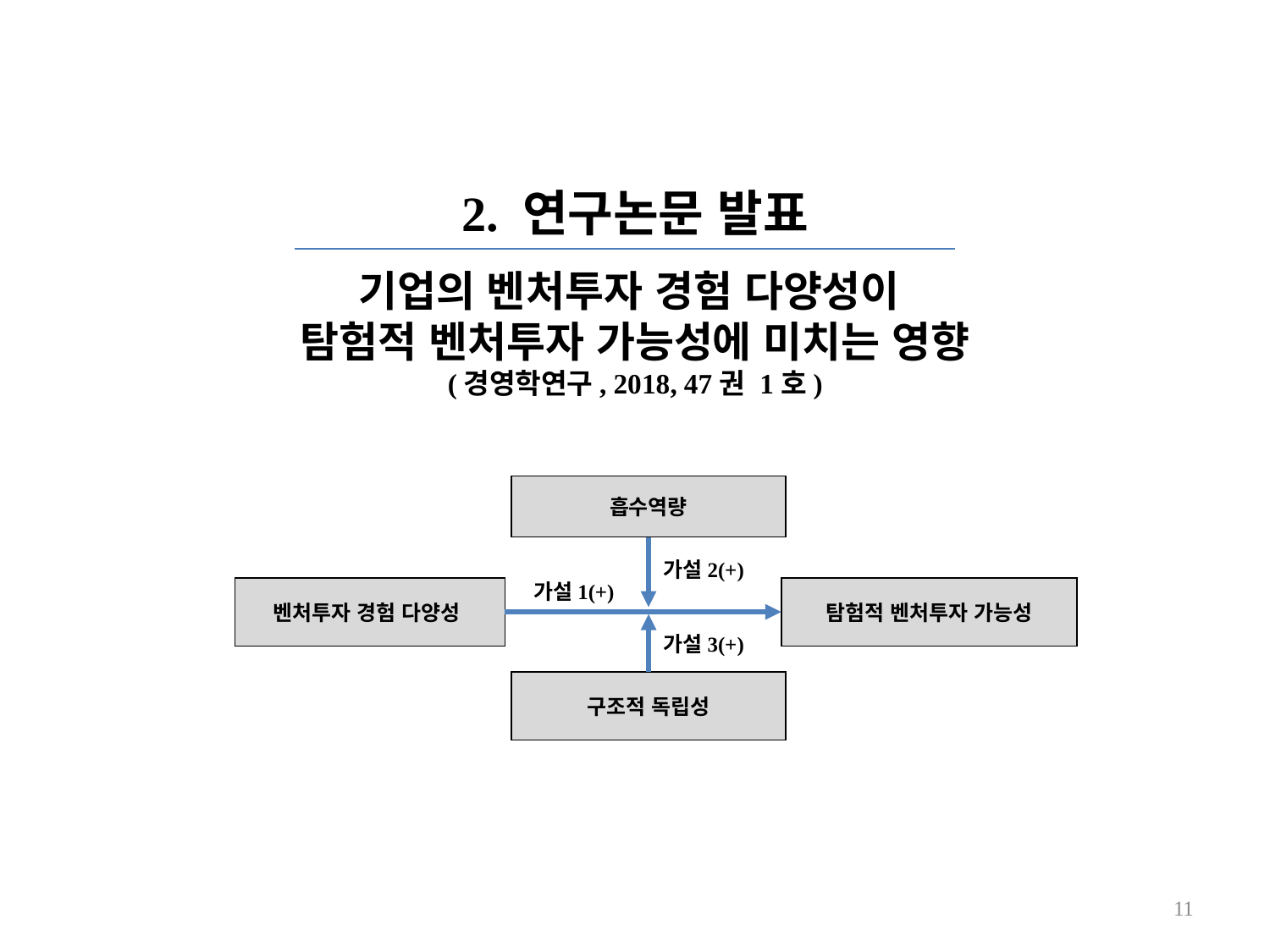

2. 연구논문 발표
기업의 벤처투자 경험 다양성이
탐험적 벤처투자 가능성에 미치는 영향
(경영학연구, 2018, 47권 1호)
흡수역량
가설2(+)
가설1(+)
벤처투자 경험 다양성
탐험적 벤처투자 가능성
가설3(+)
구조적 독립성
11